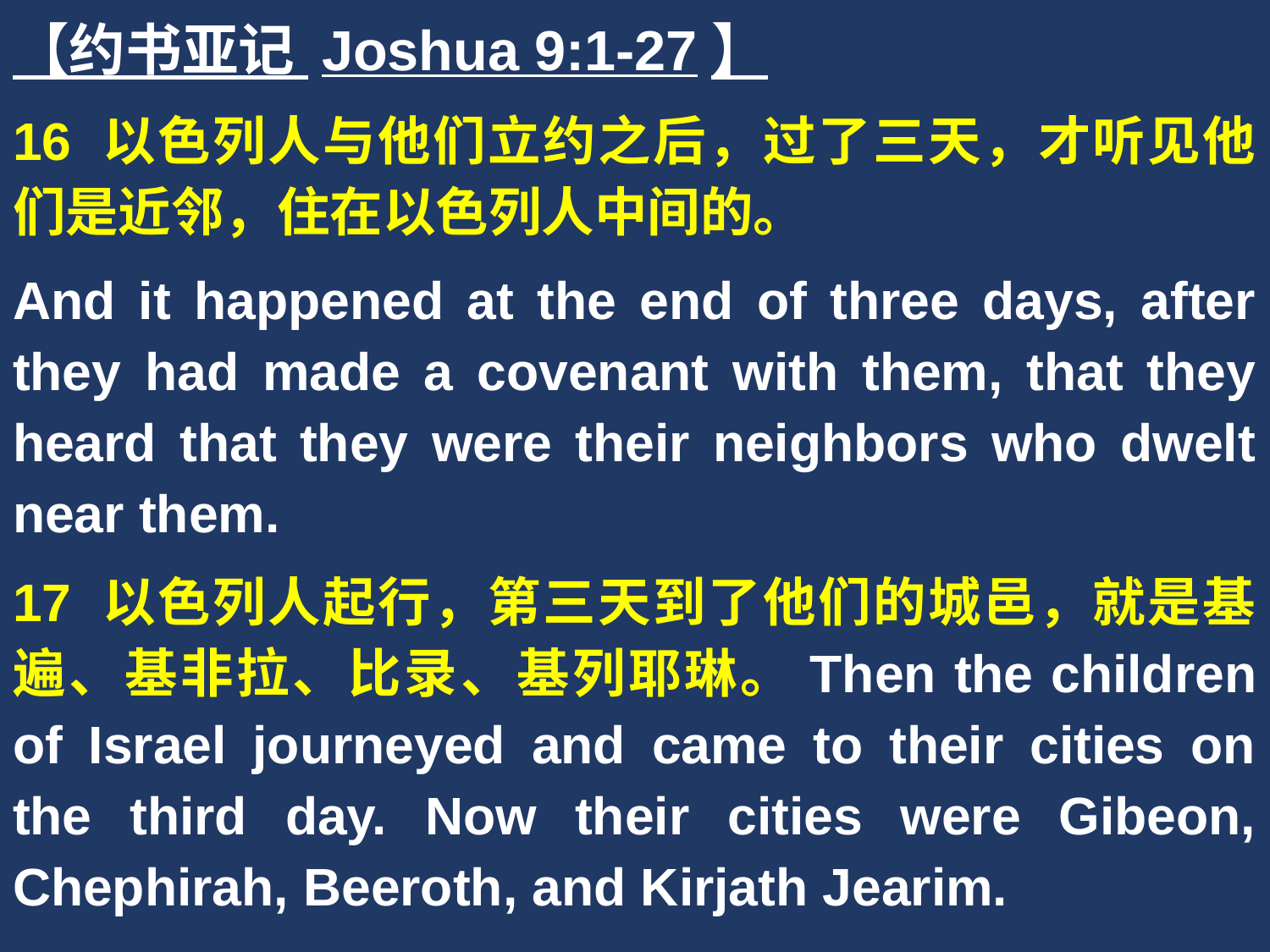

【约书亚记 Joshua 9:1-27】
16 以色列人与他们立约之后，过了三天，才听见他们是近邻，住在以色列人中间的。
And it happened at the end of three days, after they had made a covenant with them, that they heard that they were their neighbors who dwelt near them.
17 以色列人起行，第三天到了他们的城邑，就是基遍、基非拉、比录、基列耶琳。Then the children of Israel journeyed and came to their cities on the third day. Now their cities were Gibeon, Chephirah, Beeroth, and Kirjath Jearim.